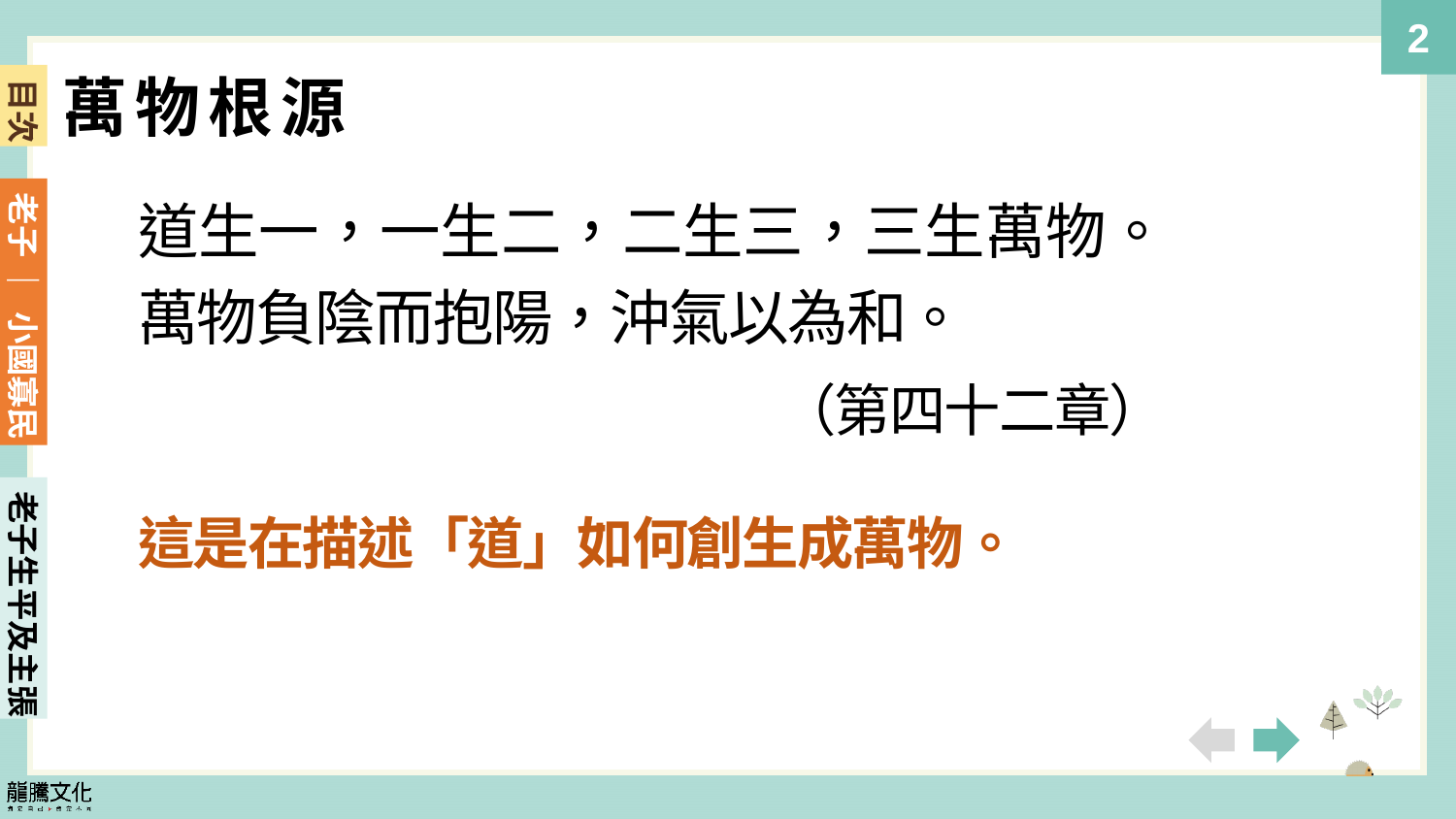

萬物根源
道生一，一生二，二生三，三生萬物。萬物負陰而抱陽，沖氣以為和。
（第四十二章）
老子生平及主張
這是在描述「道」如何創生成萬物。